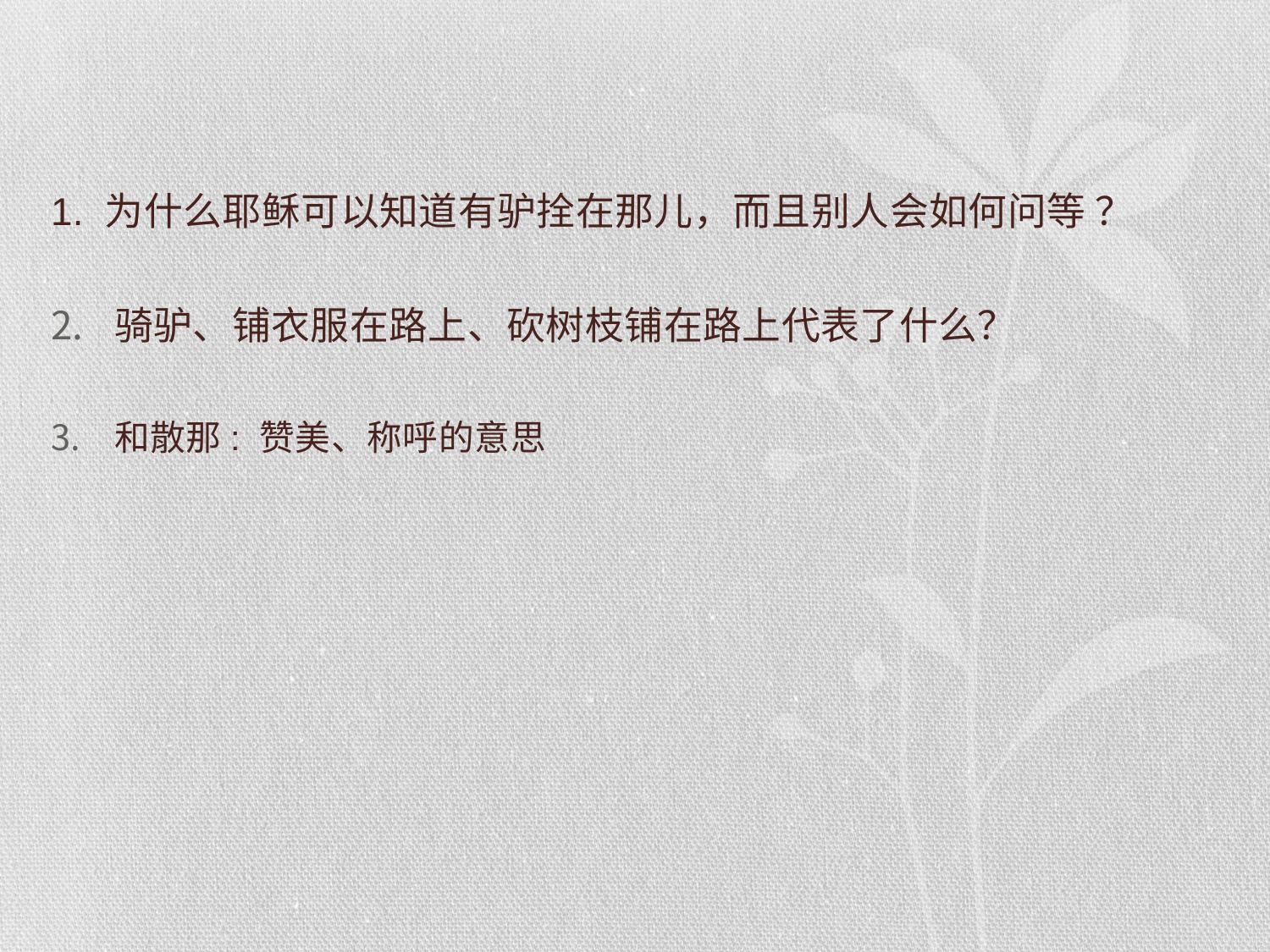

#
1. 为什么耶稣可以知道有驴拴在那儿，而且别人会如何问等 ？

骑驴、铺衣服在路上、砍树枝铺在路上代表了什么？

和散那: 赞美、称呼的意思